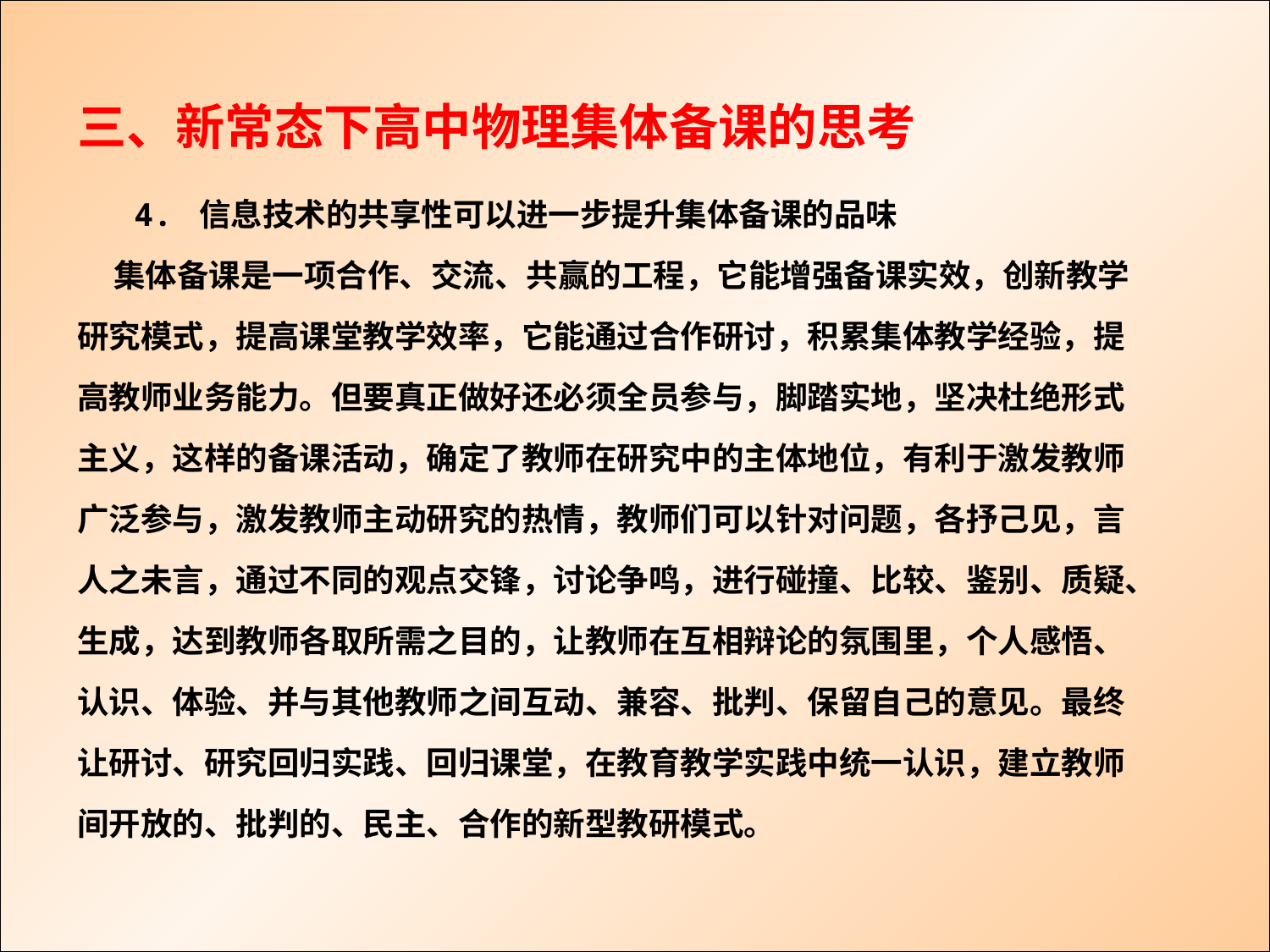

三、新常态下高中物理集体备课的思考
   4. 信息技术的共享性可以进一步提升集体备课的品味
    集体备课是一项合作、交流、共赢的工程，它能增强备课实效，创新教学研究模式，提高课堂教学效率，它能通过合作研讨，积累集体教学经验，提高教师业务能力。但要真正做好还必须全员参与，脚踏实地，坚决杜绝形式主义，这样的备课活动，确定了教师在研究中的主体地位，有利于激发教师广泛参与，激发教师主动研究的热情，教师们可以针对问题，各抒己见，言人之未言，通过不同的观点交锋，讨论争鸣，进行碰撞、比较、鉴别、质疑、生成，达到教师各取所需之目的，让教师在互相辩论的氛围里，个人感悟、认识、体验、并与其他教师之间互动、兼容、批判、保留自己的意见。最终让研讨、研究回归实践、回归课堂，在教育教学实践中统一认识，建立教师间开放的、批判的、民主、合作的新型教研模式。